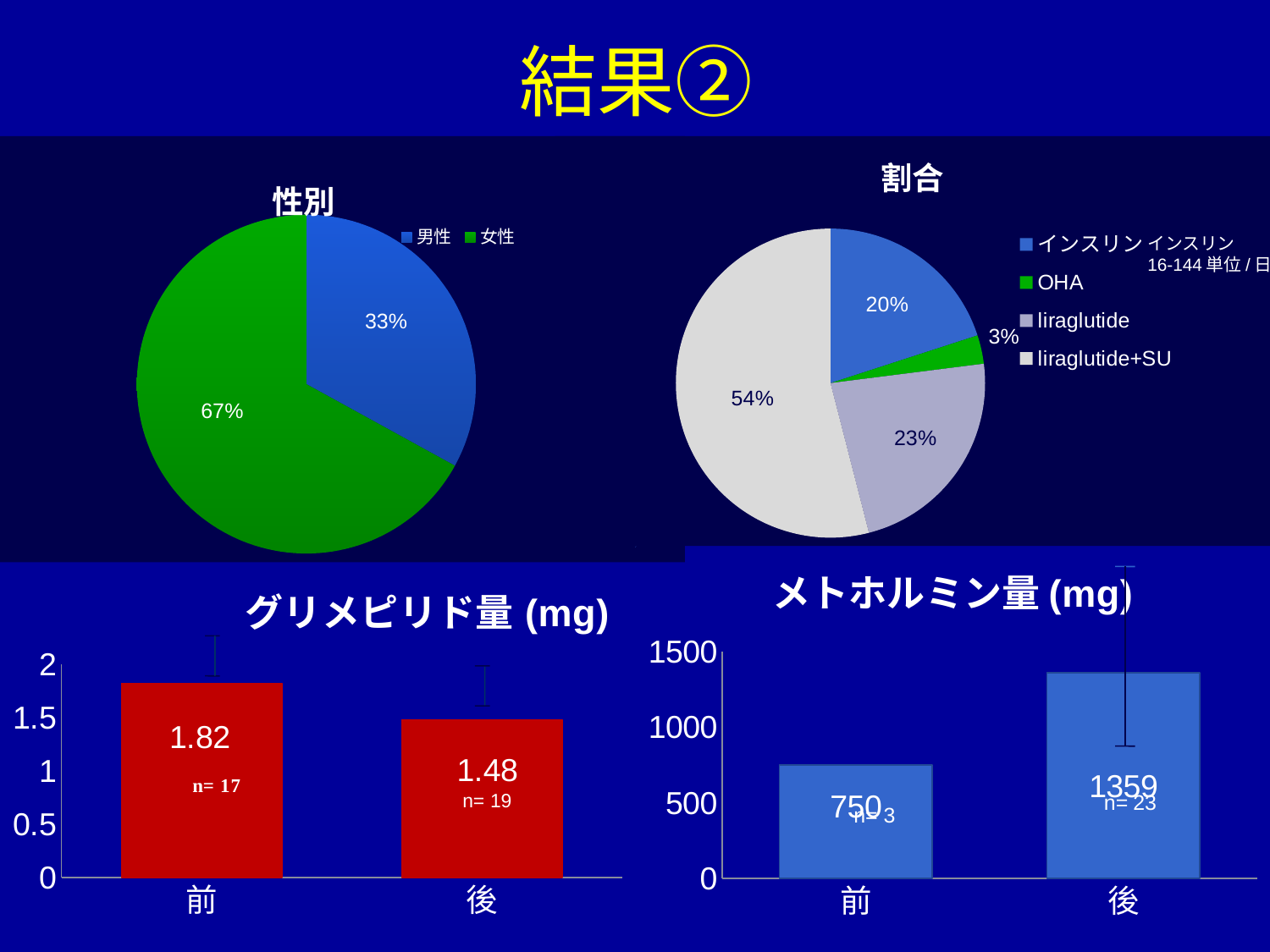

# 結果②

### Chart:

| Category | 性別 | 性別 |
|---|---|---|
| 男性 | 33.0 | 33.0 |
| 女性 | 67.0 | 67.0 |

### Chart:

| Category | 割合 |
|---|---|
| インスリン | 20.0 |
| OHA | 3.0 |
| liraglutide | 23.0 |
| liraglutide+SU | 54.0 |
インスリン
16-144単位/日

### Chart: グリメピリド量(mg)

| Category | グリメピリド使用量(mg) |
|---|---|
| 前 | 1.82 |
| 後 | 1.48 |

### Chart:

| Category | メトホルミン量(mg) |
|---|---|
| 前 | 750.0 |
| 後 | 1359.0 |
 n= 3